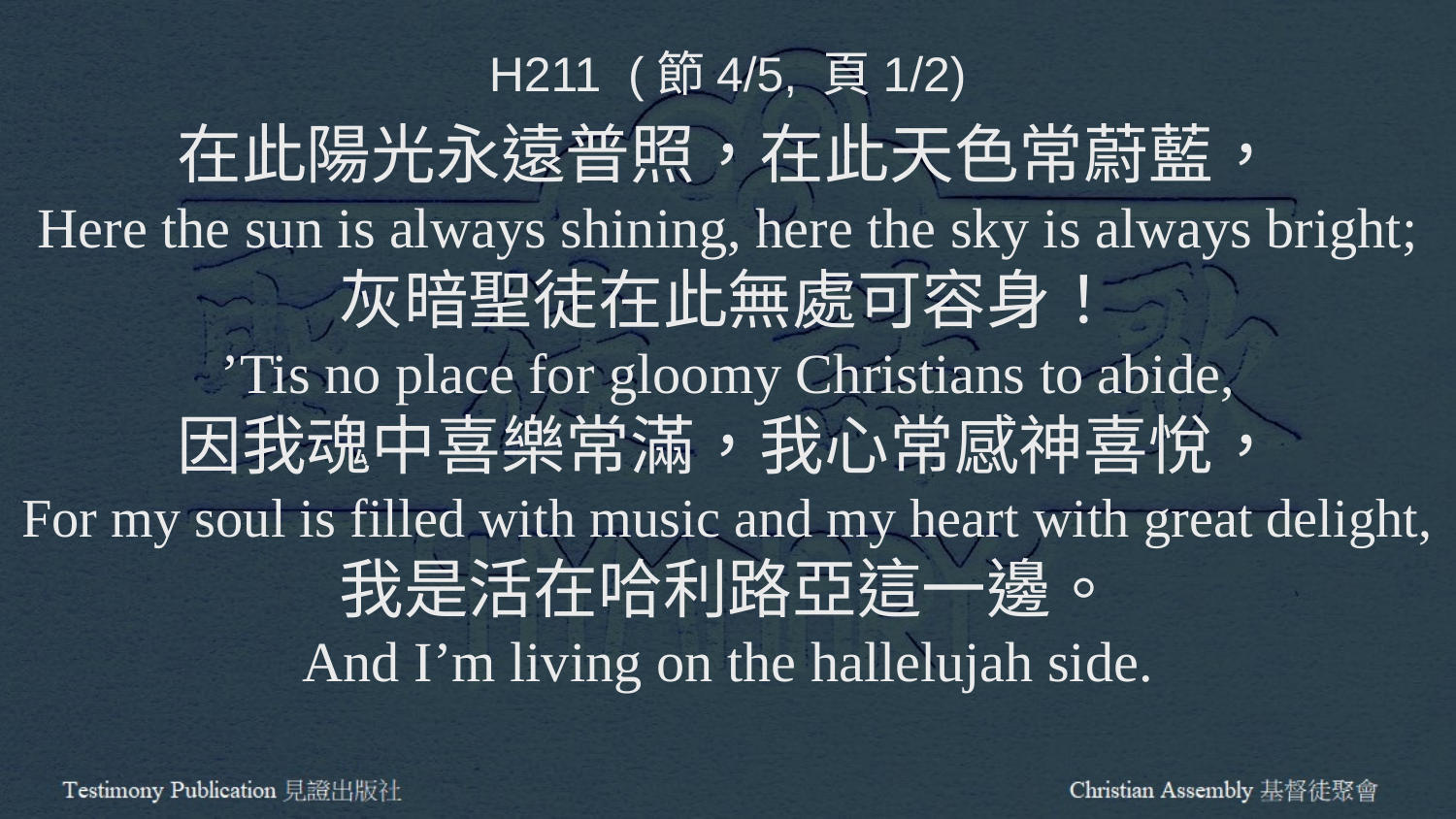

H211  (節4/5, 頁1/2)
在此陽光永遠普照，在此天色常蔚藍，
Here the sun is always shining, here the sky is always bright;
灰暗聖徒在此無處可容身！
’Tis no place for gloomy Christians to abide,
因我魂中喜樂常滿，我心常感神喜悅，
For my soul is filled with music and my heart with great delight,
我是活在哈利路亞這一邊。
And I’m living on the hallelujah side.